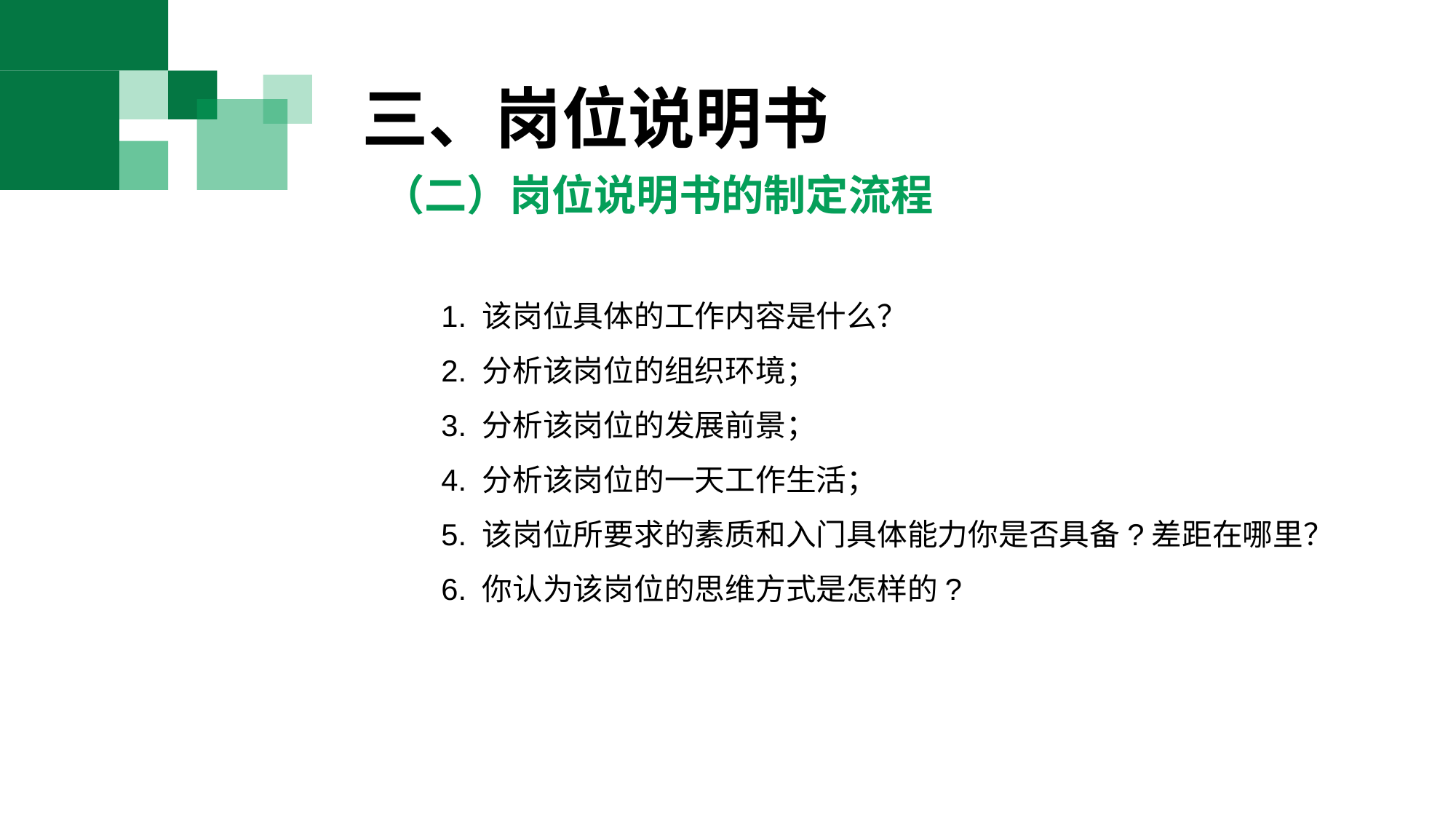

三、岗位说明书
二、学业规划的特（二）岗位说明书的制定流程
点是什么？
该岗位具体的工作内容是什么？
分析该岗位的组织环境；
分析该岗位的发展前景；
分析该岗位的一天工作生活；
该岗位所要求的素质和入门具体能力你是否具备?差距在哪里？
你认为该岗位的思维方式是怎样的?